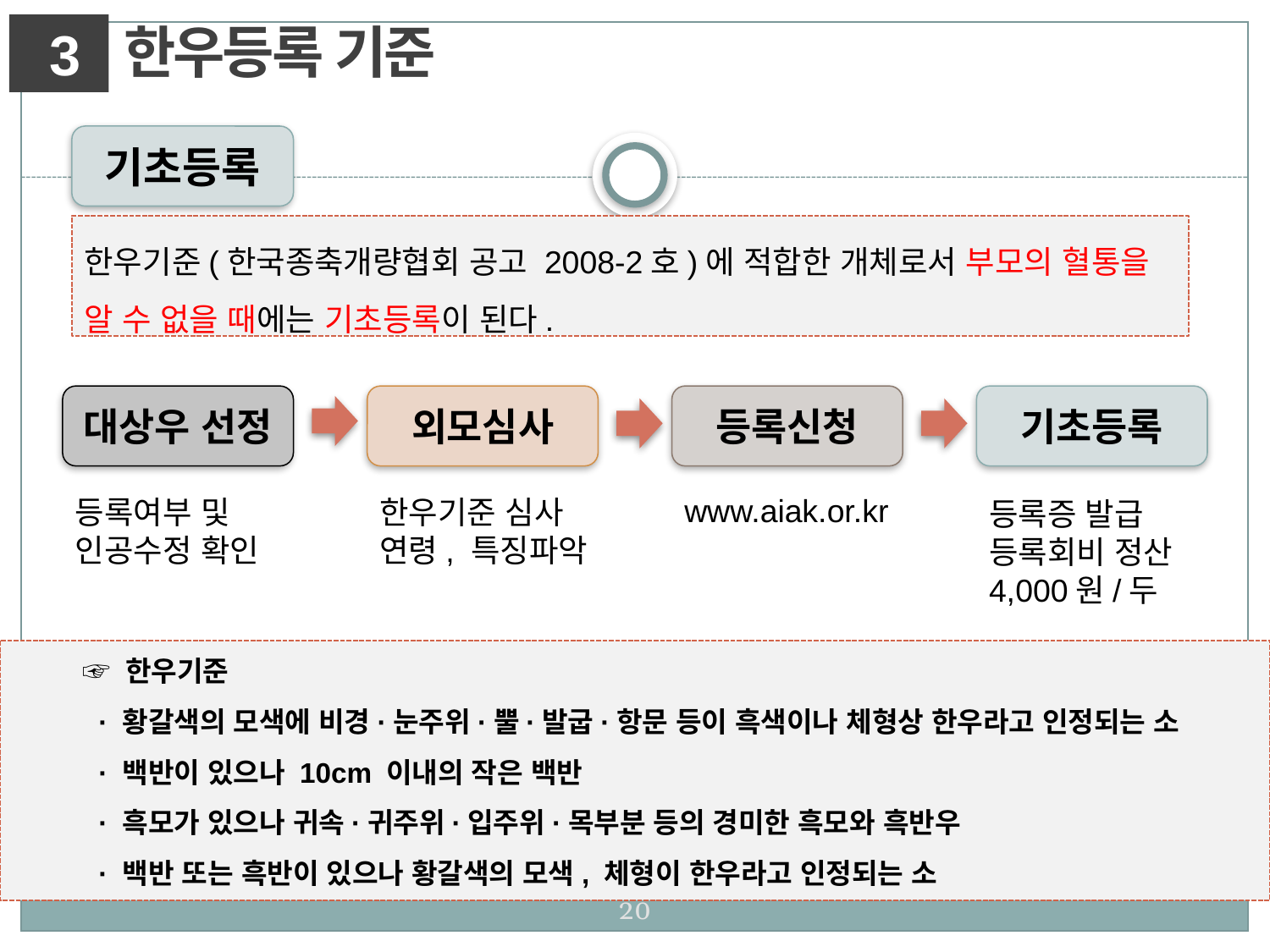

한우등록 기준
3
기초등록

한우기준(한국종축개량협회 공고 2008-2호)에 적합한 개체로서 부모의 혈통을 알 수 없을 때에는 기초등록이 된다.
대상우 선정
외모심사
등록신청
기초등록

www.aiak.or.kr
등록여부 및 인공수정 확인
한우기준 심사
연령, 특징파악
등록증 발급
등록회비 정산
4,000원/두
 ☞ 한우기준
   · 황갈색의 모색에 비경·눈주위·뿔·발굽·항문 등이 흑색이나 체형상 한우라고 인정되는 소
   · 백반이 있으나 10cm 이내의 작은 백반
   · 흑모가 있으나 귀속·귀주위·입주위·목부분 등의 경미한 흑모와 흑반우
   · 백반 또는 흑반이 있으나 황갈색의 모색, 체형이 한우라고 인정되는 소

20